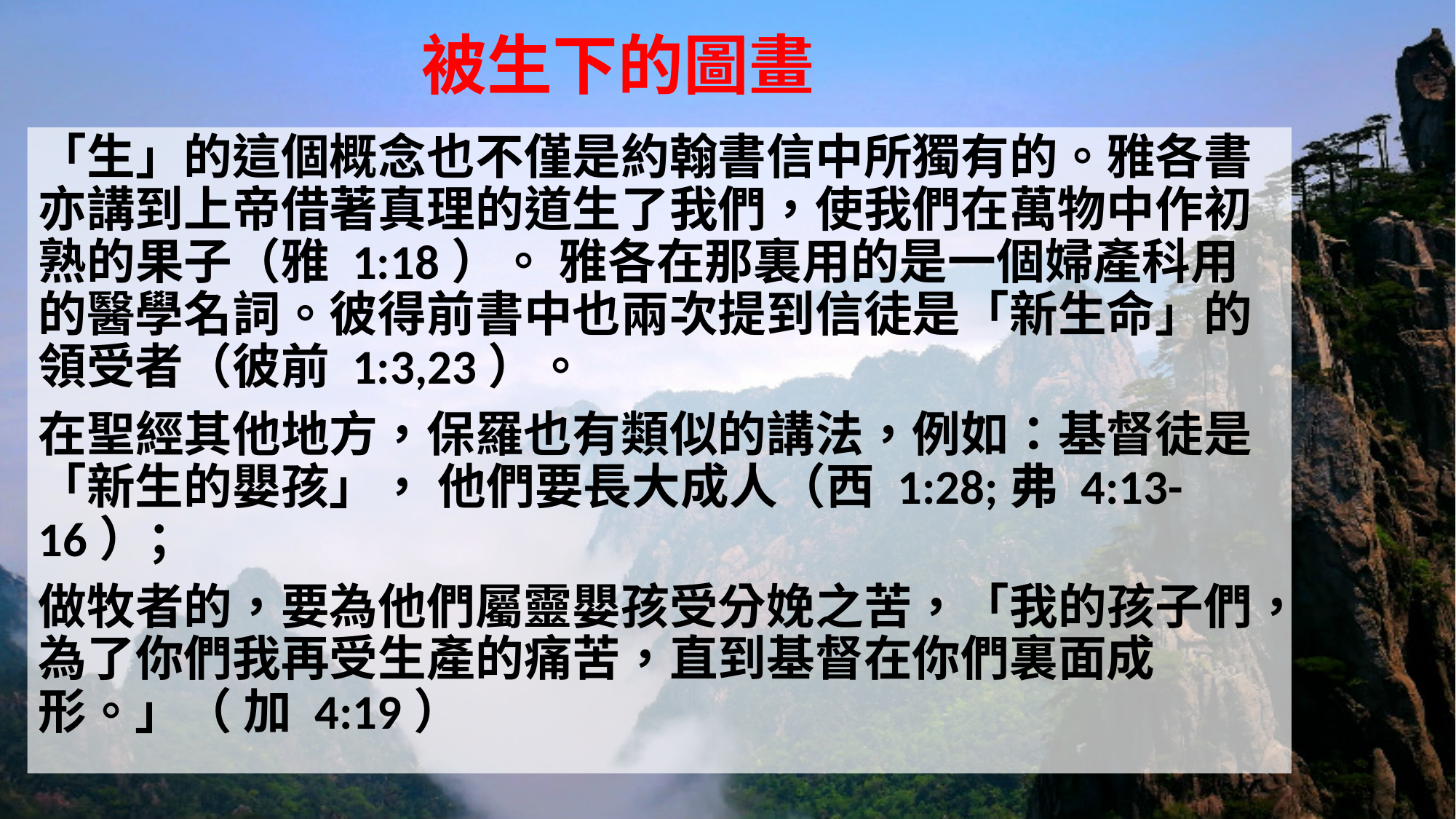

# 被生下的圖畫
「生」的這個概念也不僅是約翰書信中所獨有的。雅各書亦講到上帝借著真理的道生了我們，使我們在萬物中作初熟的果子（雅 1:18）。 雅各在那裏用的是一個婦產科用的醫學名詞。彼得前書中也兩次提到信徒是「新生命」的領受者（彼前 1:3,23）。
在聖經其他地方，保羅也有類似的講法，例如：基督徒是「新生的嬰孩」， 他們要長大成人（西 1:28;弗 4:13-16）；
做牧者的，要為他們屬靈嬰孩受分娩之苦，「我的孩子們，為了你們我再受生產的痛苦，直到基督在你們裏面成形。」（ 加 4:19）